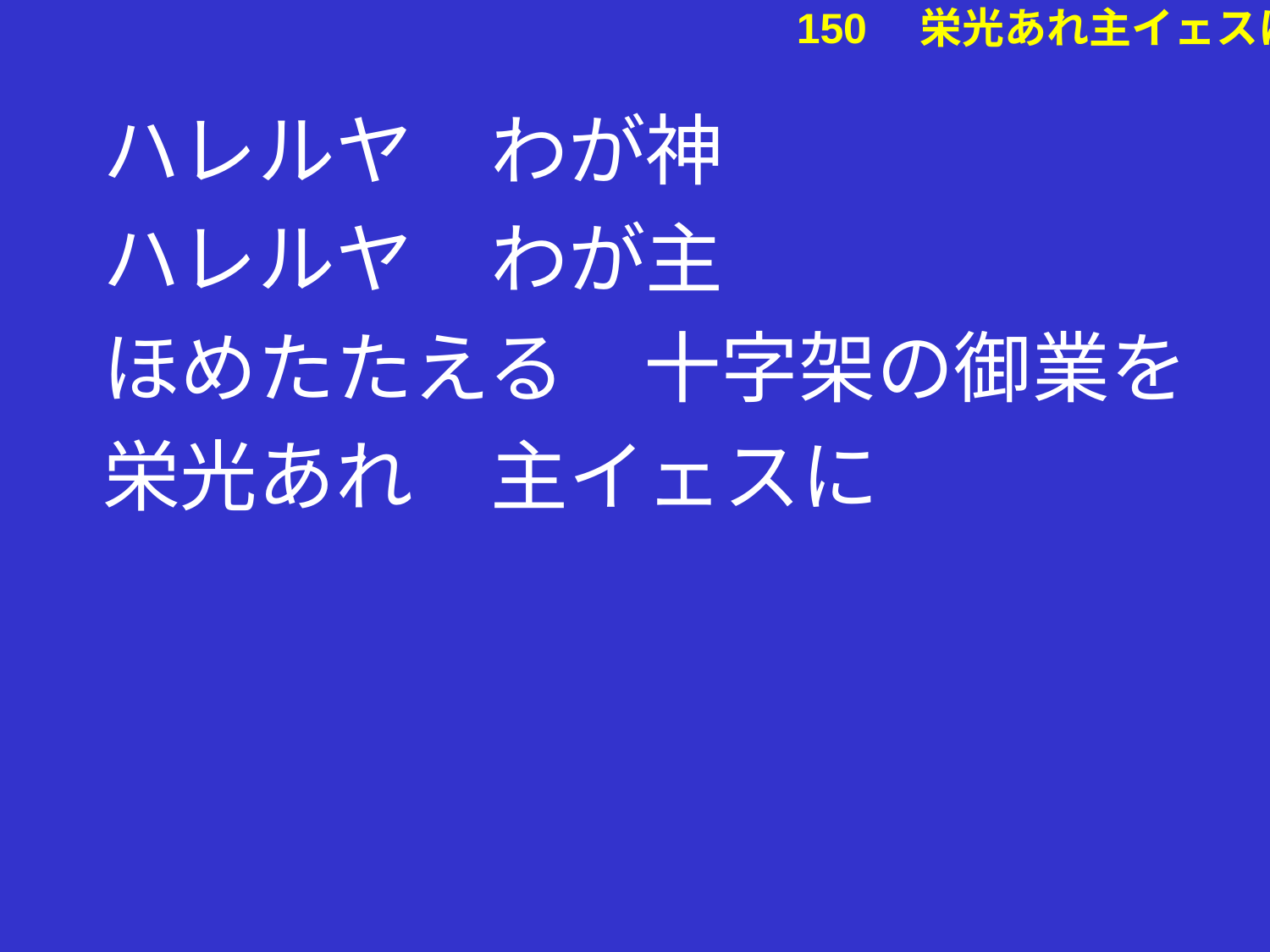

ハレルヤ　わが神
ハレルヤ　わが主
ほめたたえる　十字架の御業を
栄光あれ　主イェスに
# 150　栄光あれ主イェスに